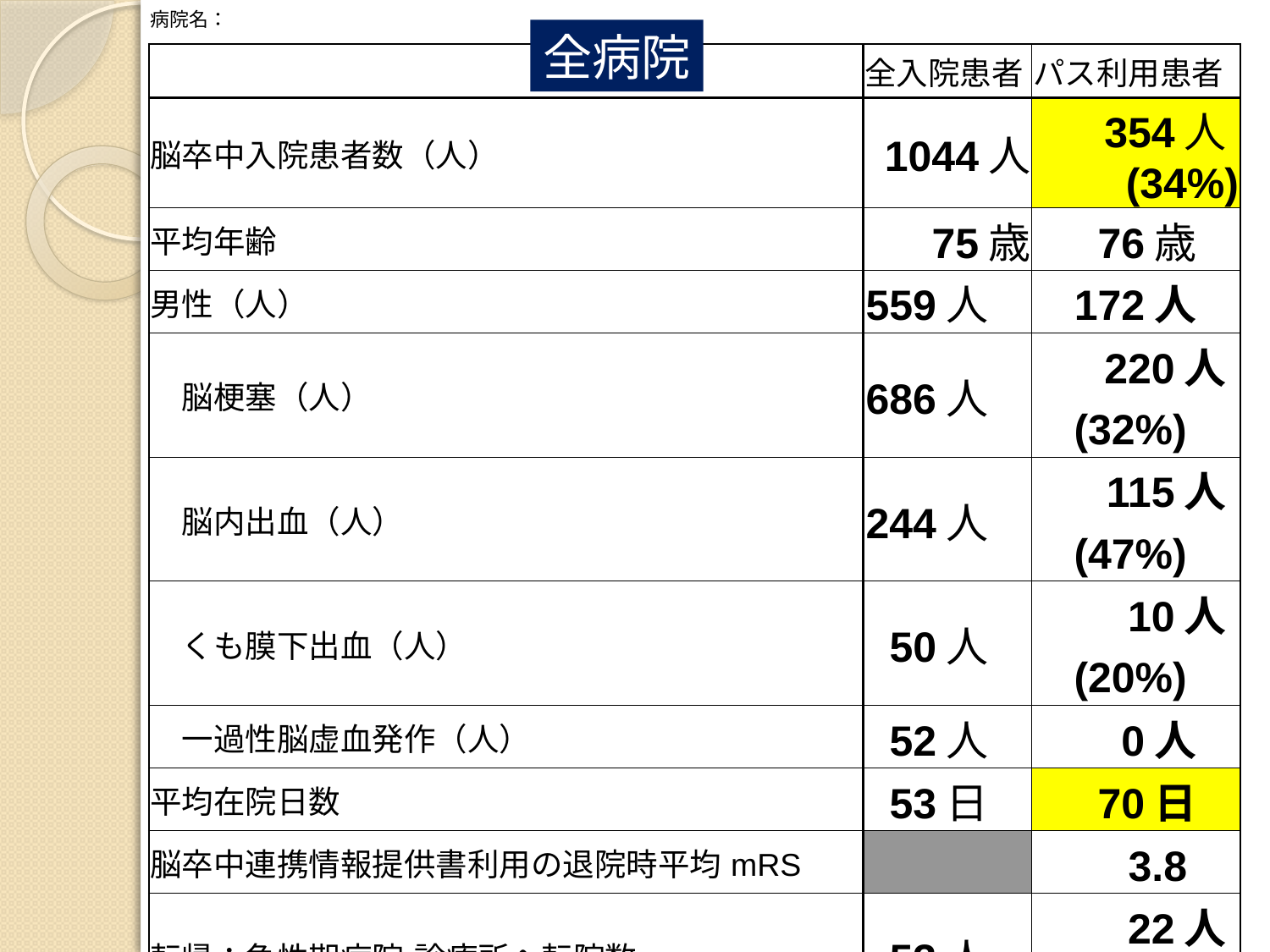

| 病院名： |  |  |
| --- | --- | --- |
|  | 全入院患者 | パス利用患者 |
| 脳卒中入院患者数（人） | 1044人 | 354人(34%) |
| 平均年齢 | 75歳 | 76歳 |
| 男性（人） | 559人 | 172人 |
| 脳梗塞（人） | 686人 | 220人(32%) |
| 脳内出血（人） | 244人 | 115人(47%) |
| くも膜下出血（人） | 50人 | 10人(20%) |
| 一過性脳虚血発作（人） | 52人 | 0人 |
| 平均在院日数 | 53日 | 70日 |
| 脳卒中連携情報提供書利用の退院時平均mRS |  | 3.8 |
| 転帰：急性期病院・診療所へ転院数 | 53人 | 22人(42%) |
| 転帰：回復期病院へ転院数 | 206人 | 198人(96%) |
| 転帰：維持期病院へ転院数 | 65人 | 16人(25%) |
| 転帰：維持期診療所へ転所数 | 12人 | 4人(33%) |
| 転帰：維持期老健へ転所数 | 28人 | 14人(50%) |
| 転帰：在宅復帰患者数 | 557人 | 90人(16%) |
| 転帰：死亡数 | 65人 | 1(1.5%) |
全病院